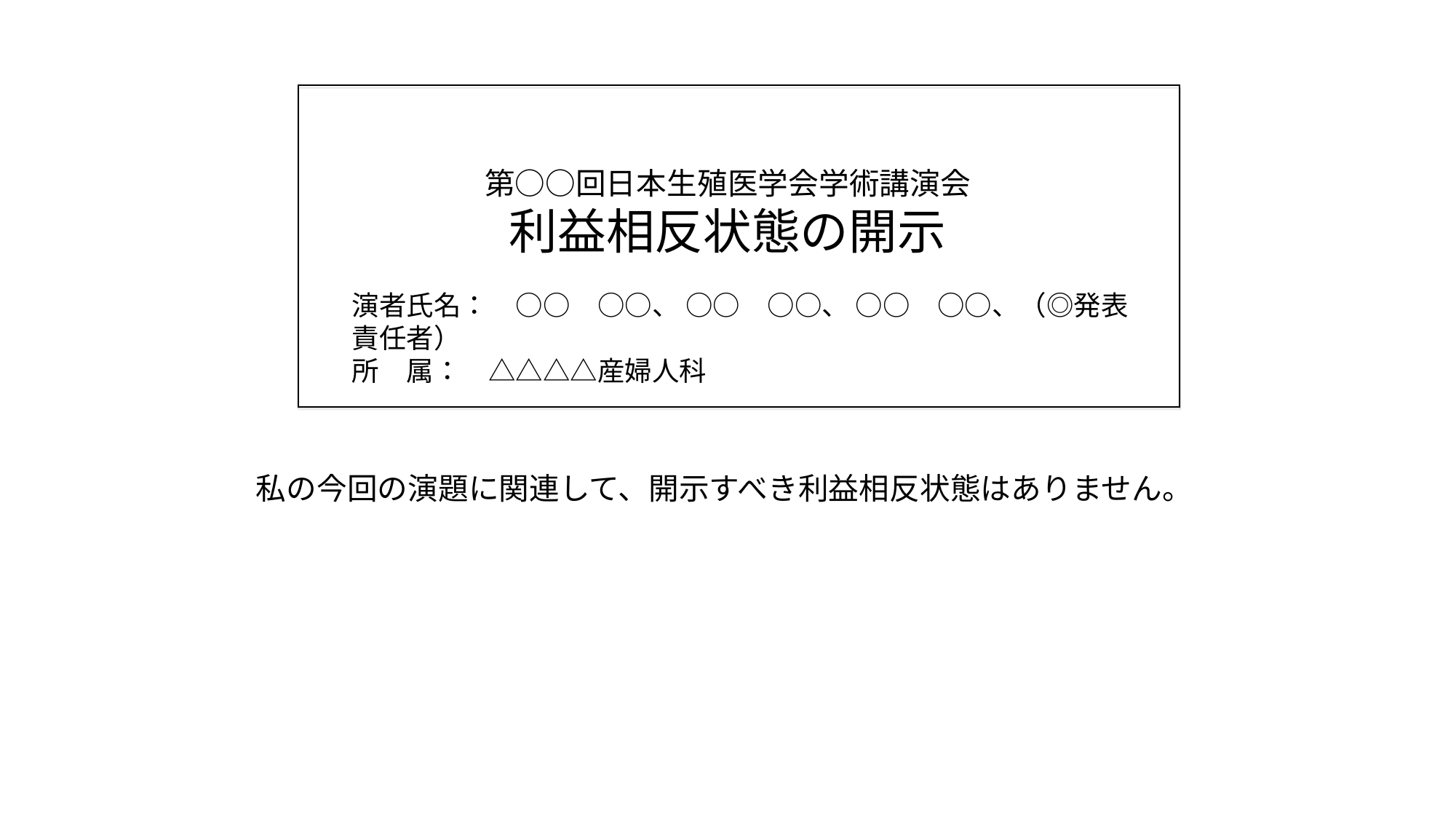

第○○回日本生殖医学会学術講演会
利益相反状態の開示

演者氏名：　○○　○○、 ○○　○○、 ○○　○○、（◎発表責任者）
所　属：　△△△△産婦人科
私の今回の演題に関連して、開示すべき利益相反状態はありません。